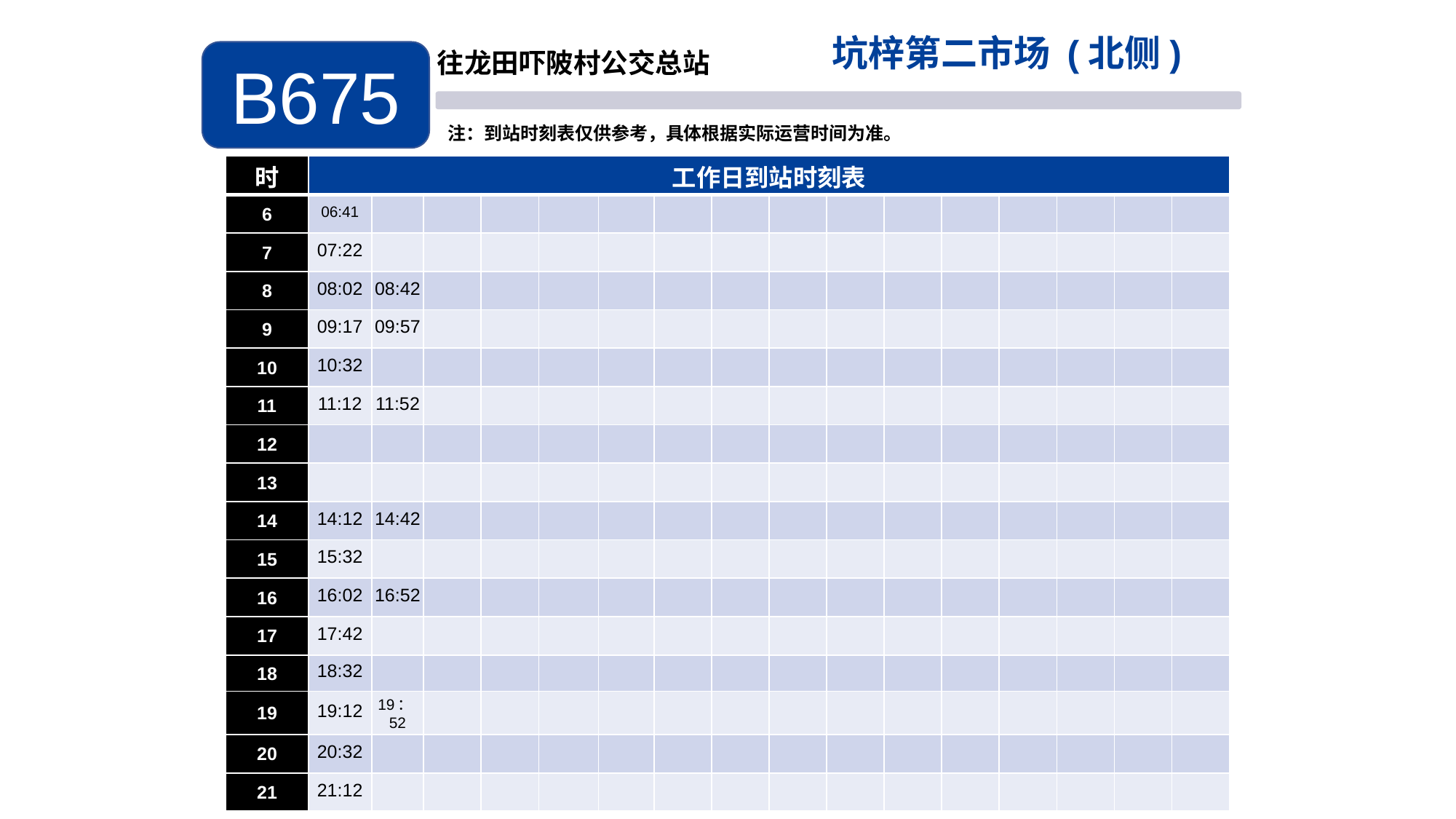

坑梓第二市场 (北侧)
B675
往龙田吓陂村公交总站

注：到站时刻表仅供参考，具体根据实际运营时间为准。
| 时 | 工作日到站时刻表 |  |  |  |  |  |  |  |  |  |  |  |  |  |  |  |
| --- | --- | --- | --- | --- | --- | --- | --- | --- | --- | --- | --- | --- | --- | --- | --- | --- |
| 6 | 06:41 |  |  |  |  |  |  |  |  |  |  |  |  |  |  |  |
| 7 | 07:22 |  |  |  |  |  |  |  |  |  |  |  |  |  |  |  |
| 8 | 08:02 | 08:42 |  |  |  |  |  |  |  |  |  |  |  |  |  |  |
| 9 | 09:17 | 09:57 |  |  |  |  |  |  |  |  |  |  |  |  |  |  |
| 10 | 10:32 |  |  |  |  |  |  |  |  |  |  |  |  |  |  |  |
| 11 | 11:12 | 11:52 |  |  |  |  |  |  |  |  |  |  |  |  |  |  |
| 12 |  |  |  |  |  |  |  |  |  |  |  |  |  |  |  |  |
| 13 |  |  |  |  |  |  |  |  |  |  |  |  |  |  |  |  |
| 14 | 14:12 | 14:42 |  |  |  |  |  |  |  |  |  |  |  |  |  |  |
| 15 | 15:32 |  |  |  |  |  |  |  |  |  |  |  |  |  |  |  |
| 16 | 16:02 | 16:52 |  |  |  |  |  |  |  |  |  |  |  |  |  |  |
| 17 | 17:42 |  |  |  |  |  |  |  |  |  |  |  |  |  |  |  |
| 18 | 18:32 |  |  |  |  |  |  |  |  |  |  |  |  |  |  |  |
| 19 | 19:12 | 19：52 |  |  |  |  |  |  |  |  |  |  |  |  |  |  |
| 20 | 20:32 |  |  |  |  |  |  |  |  |  |  |  |  |  |  |  |
| 21 | 21:12 |  |  |  |  |  |  |  |  |  |  |  |  |  |  |  |